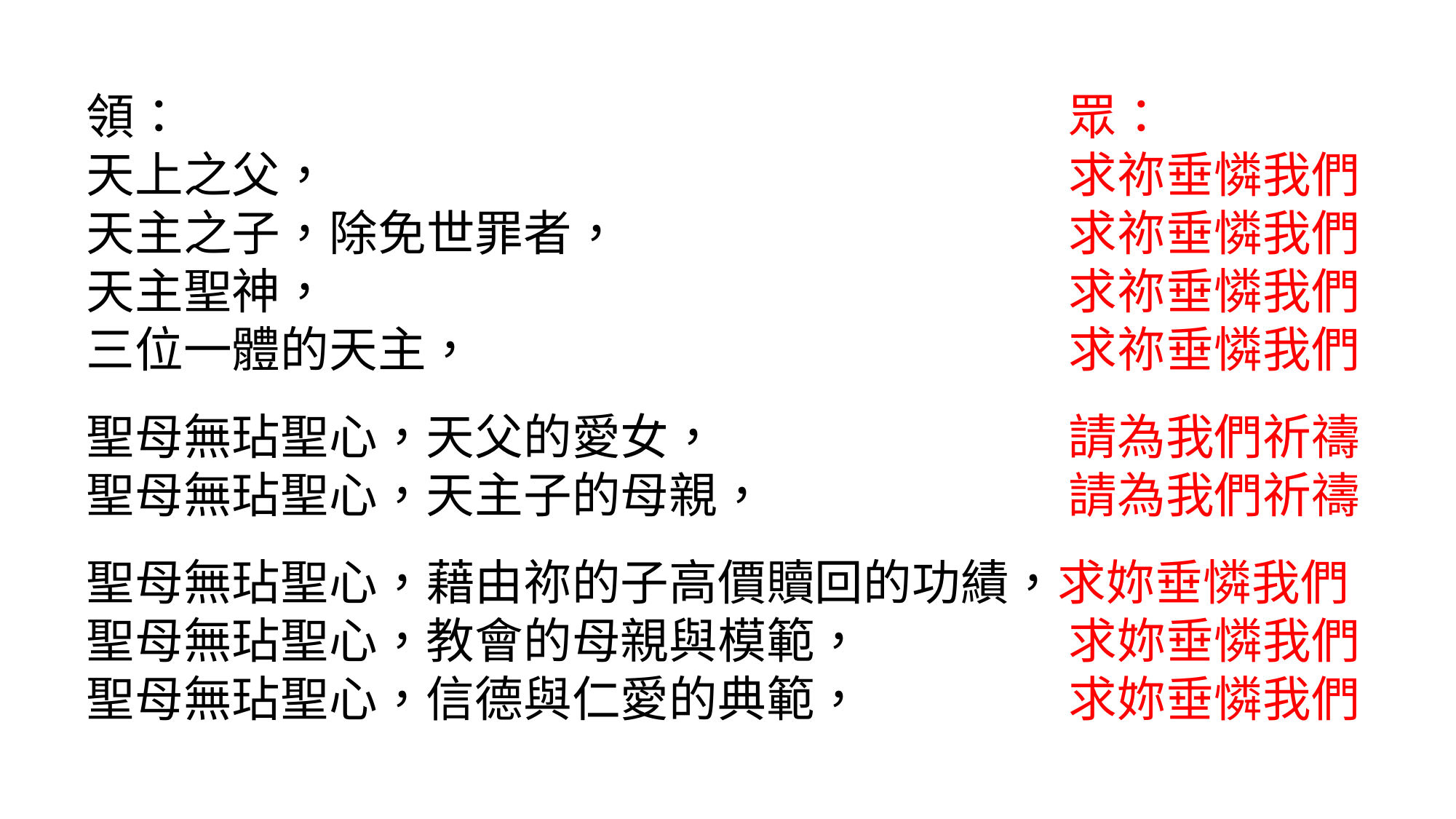

領：									眾：
天上之父，							求祢垂憐我們
天主之子，除免世罪者，					求祢垂憐我們
天主聖神，							求祢垂憐我們
三位一體的天主，						求祢垂憐我們

聖母無玷聖心，天父的愛女，		 		請為我們祈禱
聖母無玷聖心，天主子的母親，			請為我們祈禱

聖母無玷聖心，藉由祢的子高價贖回的功績，求妳垂憐我們
聖母無玷聖心，教會的母親與模範，		求妳垂憐我們
聖母無玷聖心，信德與仁愛的典範，		求妳垂憐我們